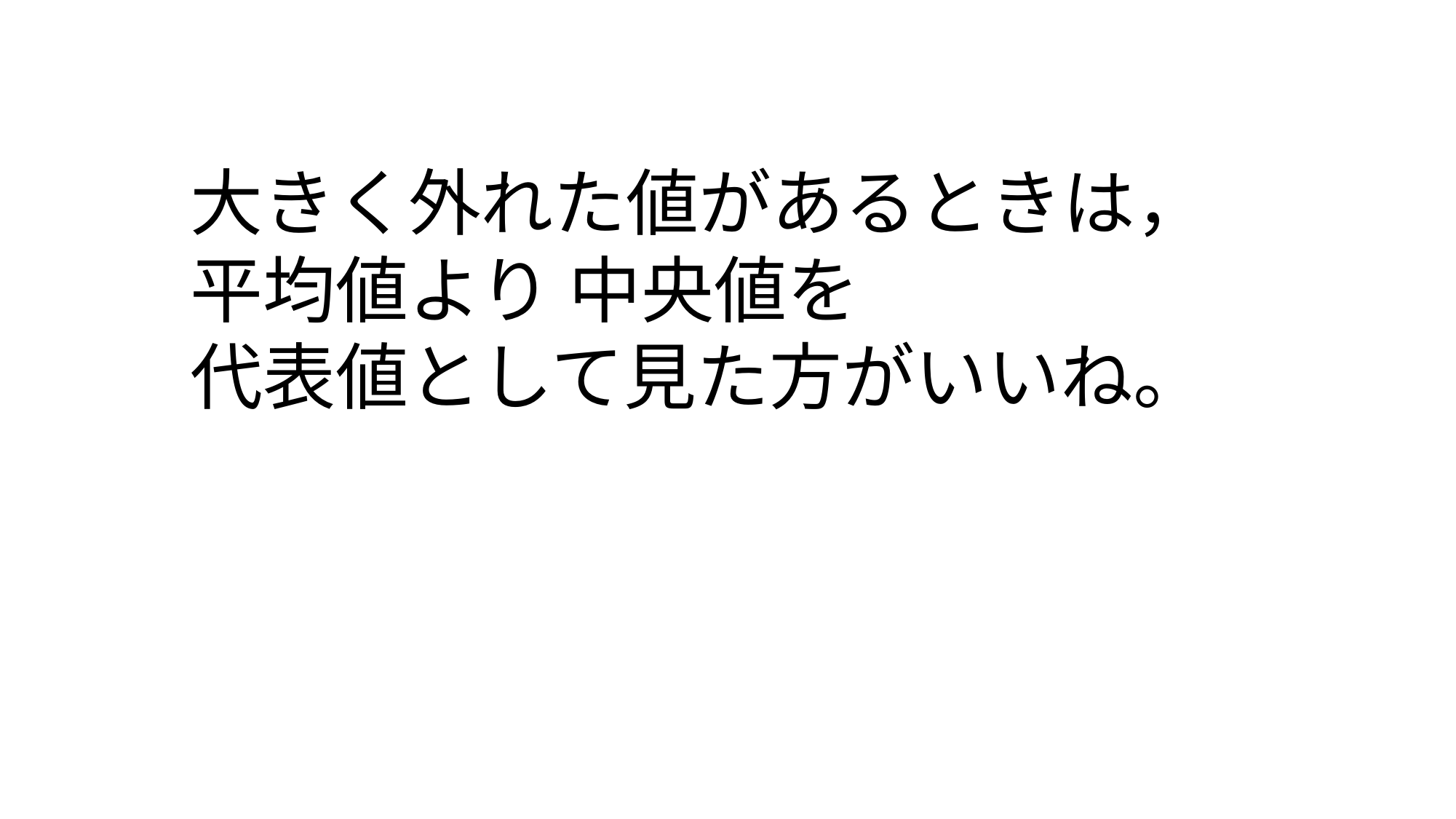

大きく外れた値があるときは，
平均値より 中央値を
代表値として見た方がいいね。